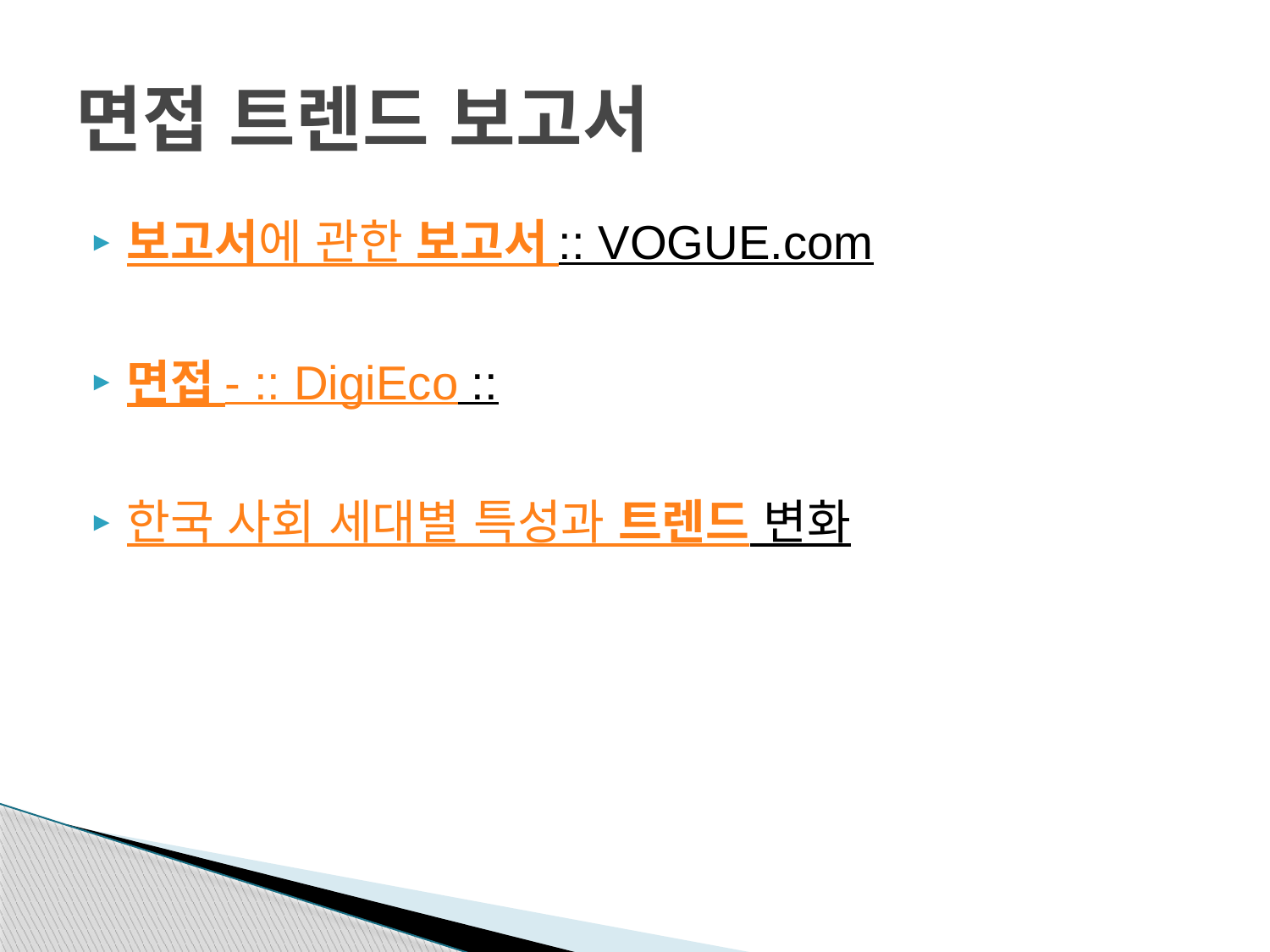

# 면접 트렌드 보고서
보고서에 관한 보고서 :: VOGUE.com

면접 - :: DigiEco ::

한국 사회 세대별 특성과 트렌드 변화